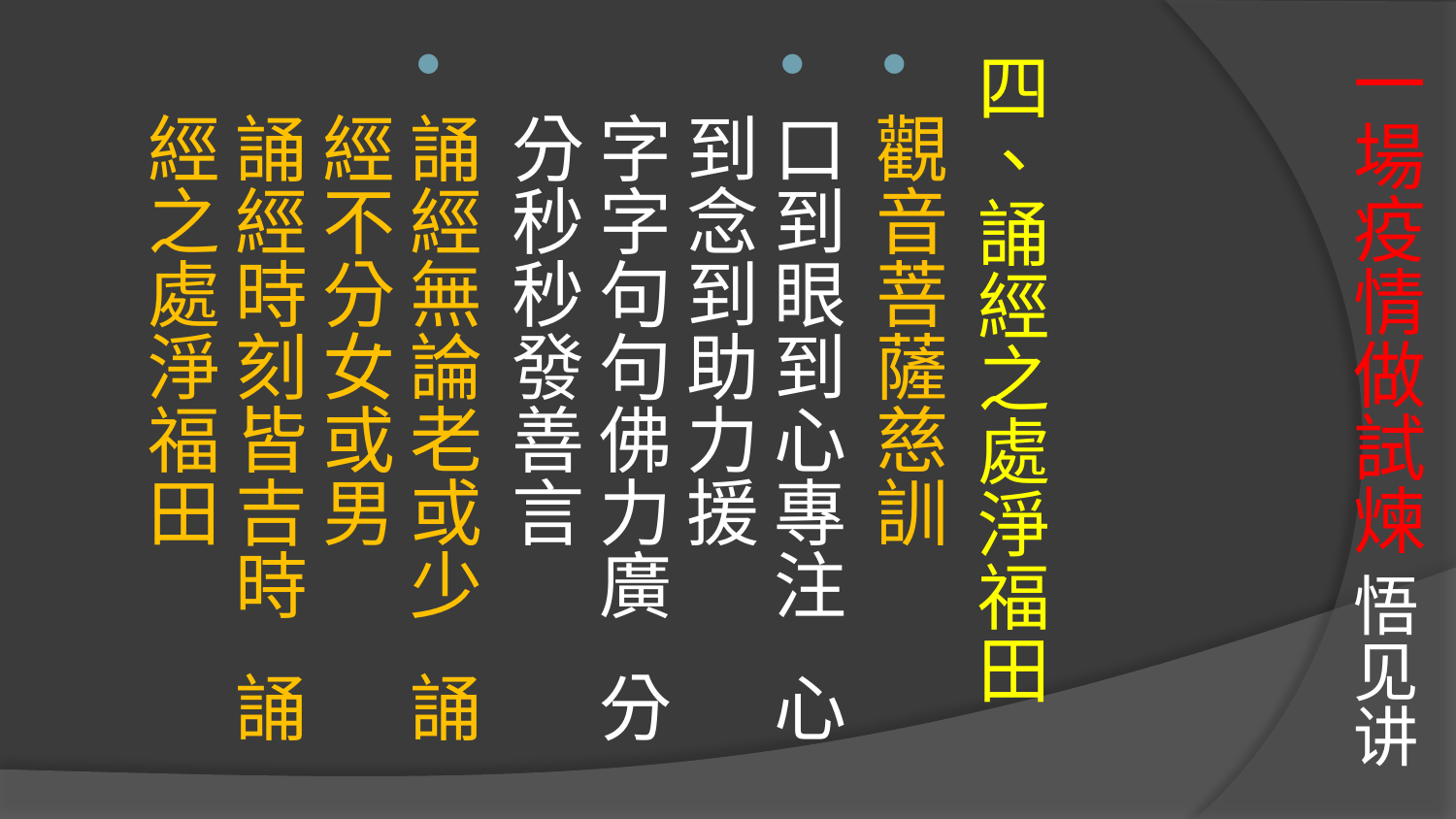

# 一場疫情做試煉 悟见讲
四、誦經之處淨福田
觀音菩薩慈訓
口到眼到心專注   心到念到助力援
字字句句佛力廣   分分秒秒發善言
誦經無論老或少   誦經不分女或男
誦經時刻皆吉時   誦經之處淨福田